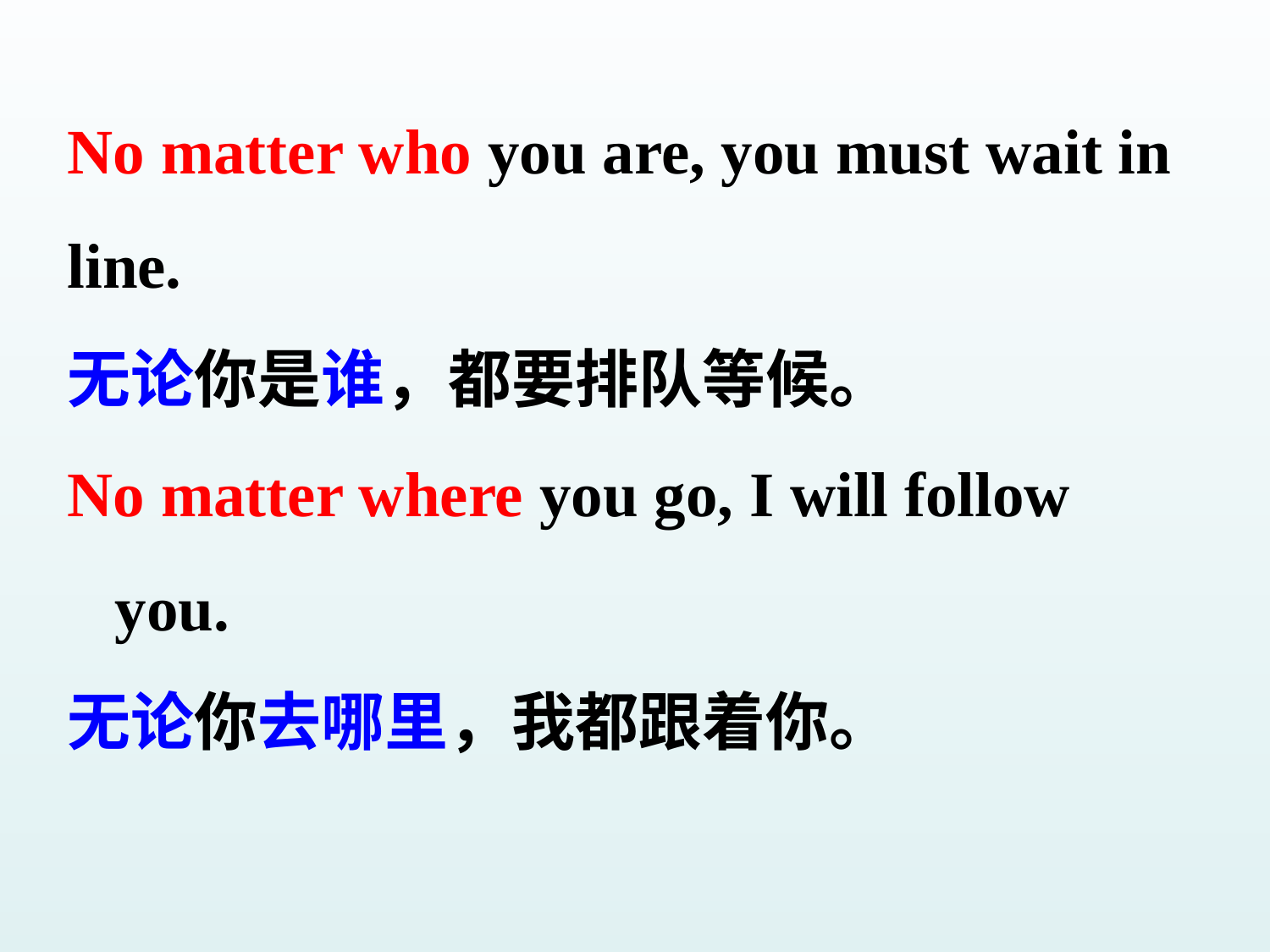

No matter who you are, you must wait in
line.
无论你是谁，都要排队等候。
No matter where you go, I will follow you.
无论你去哪里，我都跟着你。